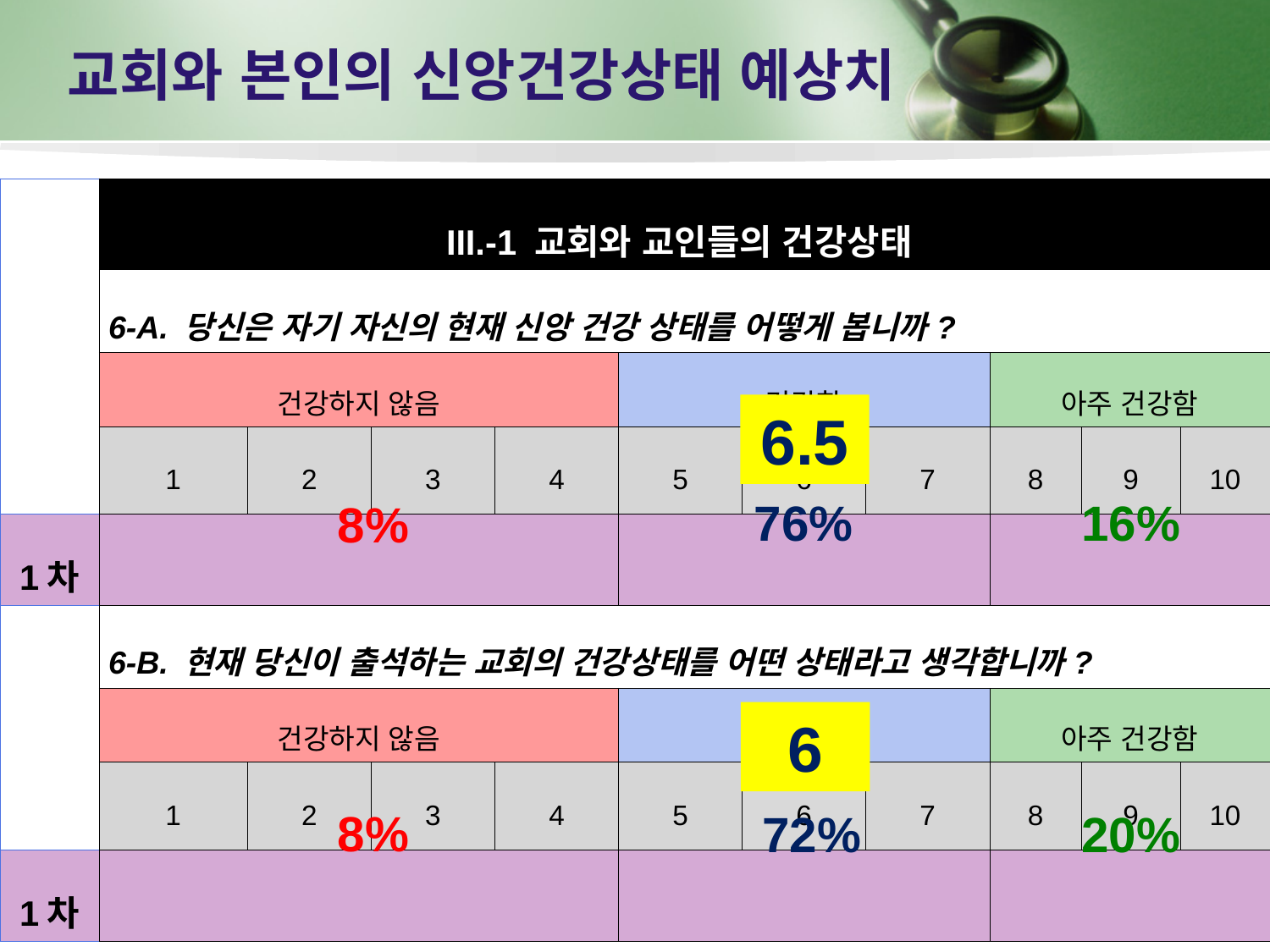

# 교회와 본인의 신앙건강상태 예상치
|  | III.-1 교회와 교인들의 건강상태 |  |  |  |  |  |  |  |  |  |
| --- | --- | --- | --- | --- | --- | --- | --- | --- | --- | --- |
|  | 6-A. 당신은 자기 자신의 현재 신앙 건강 상태를 어떻게 봅니까? |  |  |  |  |  |  |  |  |  |
|  | 건강하지 않음 |  |  |  | 건강함 |  |  | 아주 건강함 |  |  |
|  | 1 | 2 | 3 | 4 | 5 | 6 | 7 | 8 | 9 | 10 |
| 1차 |  |  |  |  |  |  |  |  |  |  |
|  | 6-B. 현재 당신이 출석하는 교회의 건강상태를 어떤 상태라고 생각합니까? |  |  |  |  |  |  |  |  |  |
|  | 건강하지 않음 |  |  |  | 건강함 |  |  | 아주 건강함 |  |  |
|  | 1 | 2 | 3 | 4 | 5 | 6 | 7 | 8 | 9 | 10 |
| 1차 |  |  |  |  |  |  |  |  |  |  |
6.5
76%
16%
8%
6
8%
72%
20%